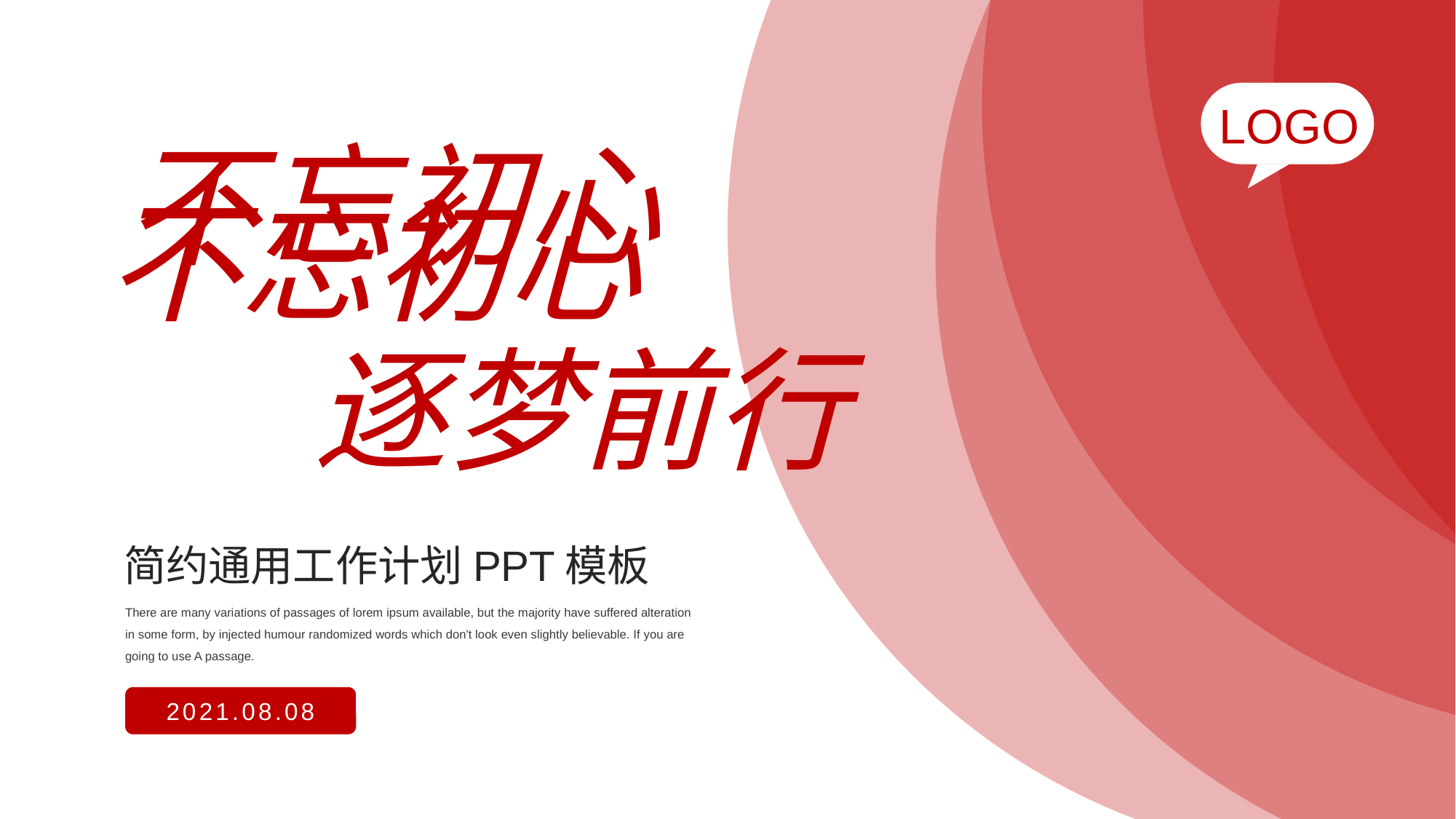

LOGO
不忘初心
不忘初心
逐梦前行
逐梦前行
简约通用工作计划PPT模板
There are many variations of passages of lorem ipsum available, but the majority have suffered alteration in some form, by injected humour randomized words which don't look even slightly believable. If you are going to use A passage.

2021.08.08